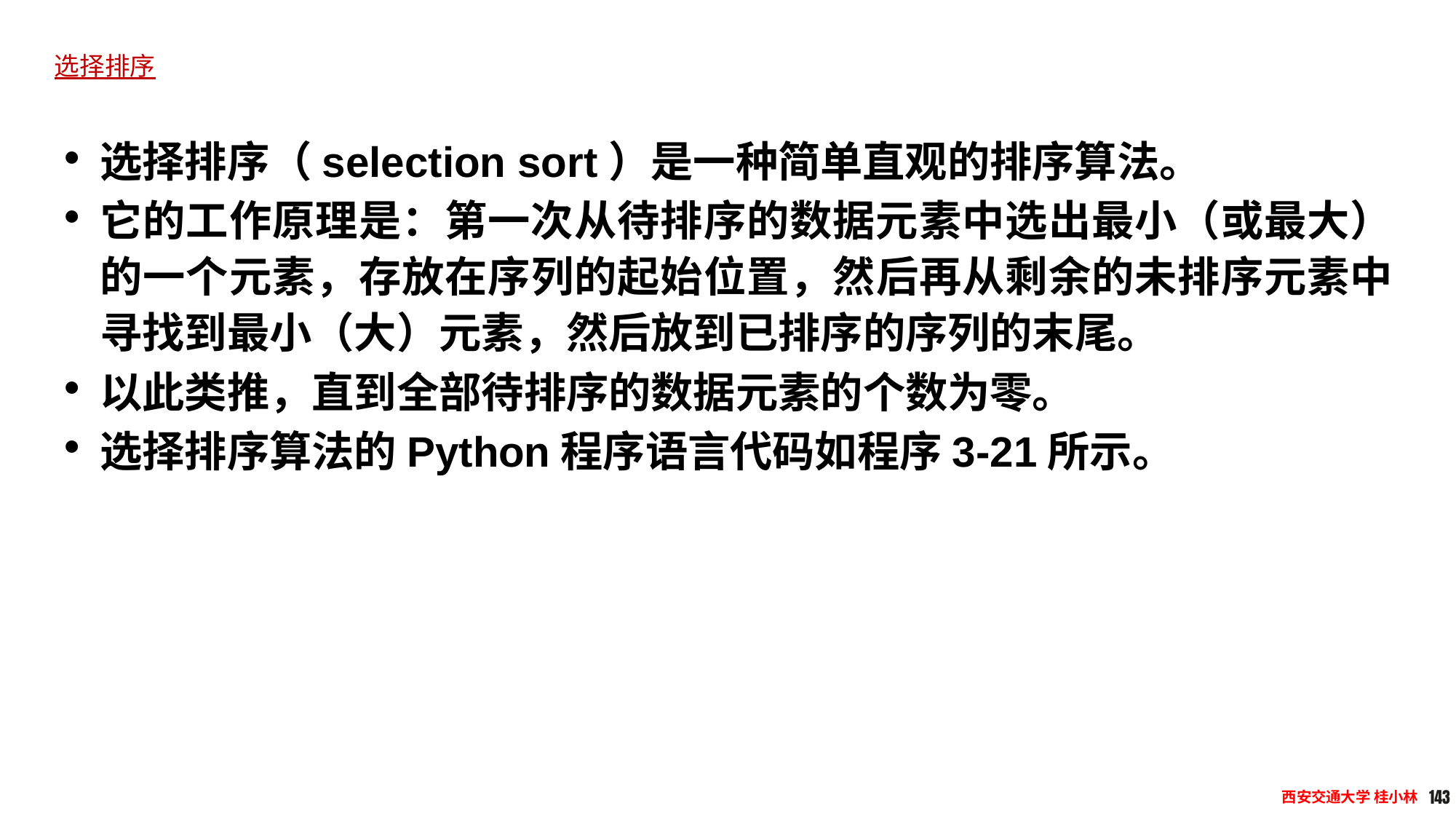

# 选择排序
选择排序（selection sort）是一种简单直观的排序算法。
它的工作原理是：第一次从待排序的数据元素中选出最小（或最大）的一个元素，存放在序列的起始位置，然后再从剩余的未排序元素中寻找到最小（大）元素，然后放到已排序的序列的末尾。
以此类推，直到全部待排序的数据元素的个数为零。
选择排序算法的Python程序语言代码如程序3-21所示。